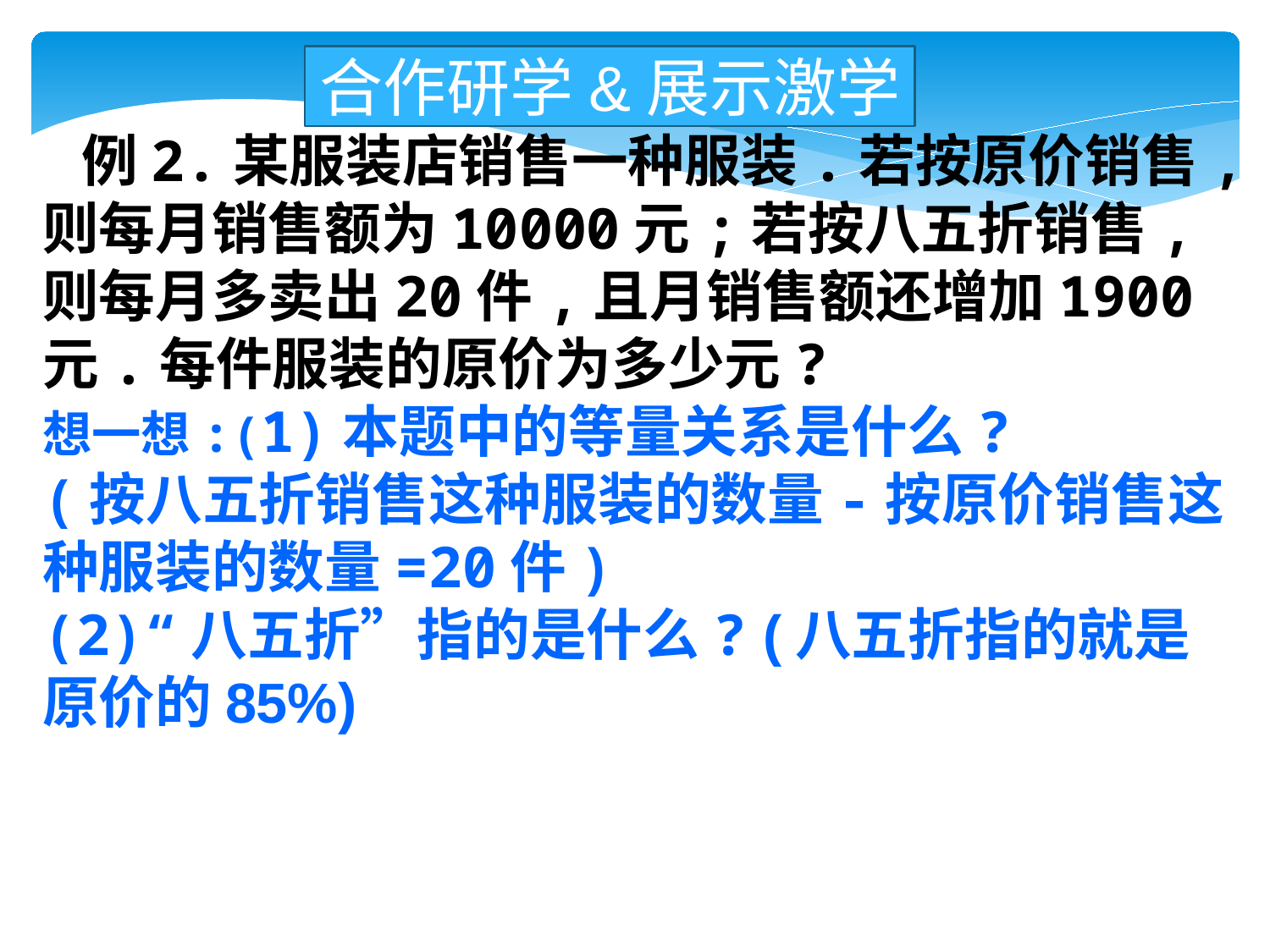

合作研学&展示激学
  例2.某服装店销售一种服装.若按原价销售,则每月销售额为10000元;若按八五折销售,则每月多卖出20件,且月销售额还增加1900元.每件服装的原价为多少元?
想一想:(1)本题中的等量关系是什么?
(按八五折销售这种服装的数量-按原价销售这种服装的数量=20件)
(2)“八五折”指的是什么? (八五折指的就是原价的85%)